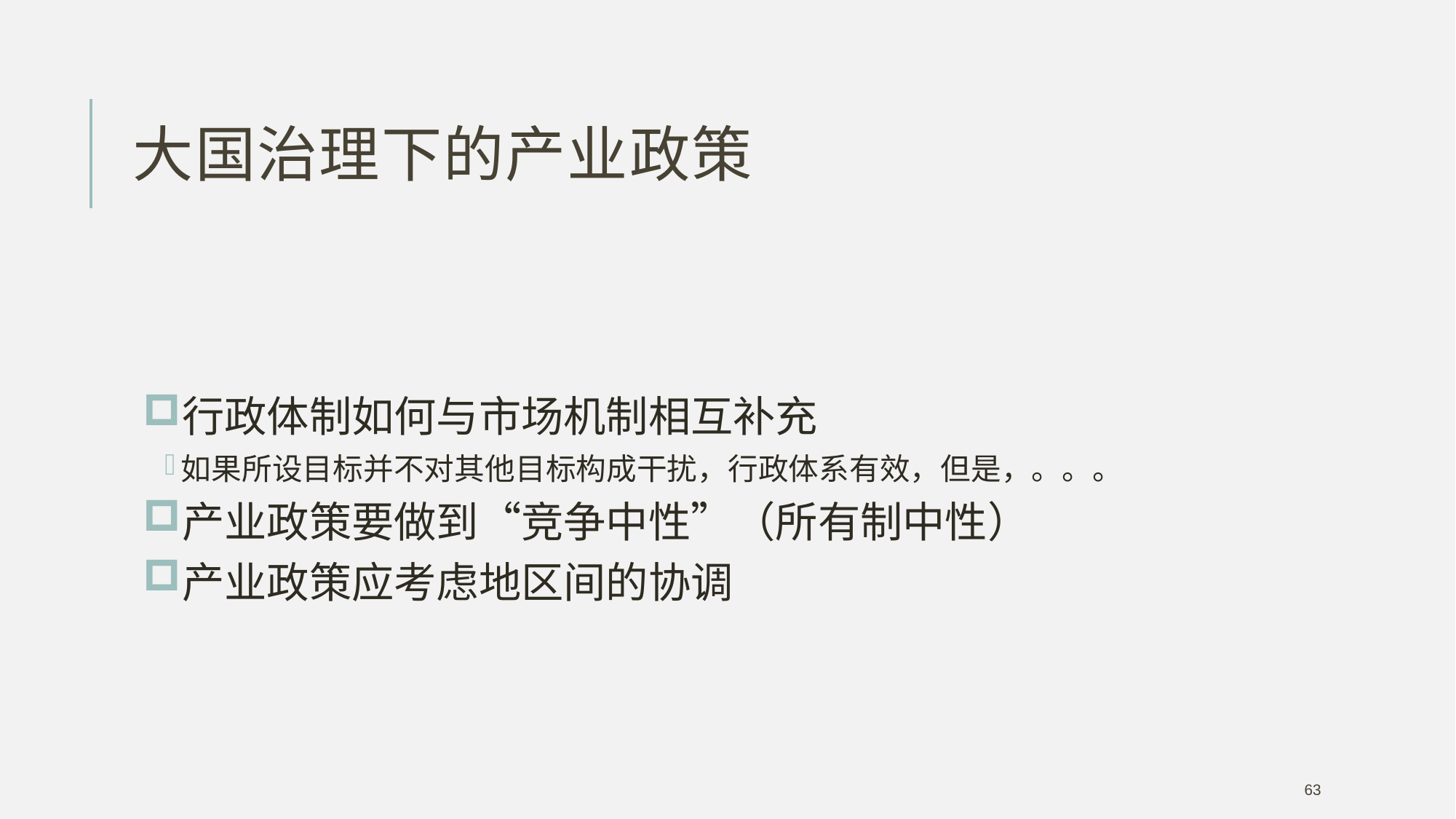

# 大国治理下的产业政策
行政体制如何与市场机制相互补充
如果所设目标并不对其他目标构成干扰，行政体系有效，但是，。。。
产业政策要做到“竞争中性”（所有制中性）
产业政策应考虑地区间的协调
63